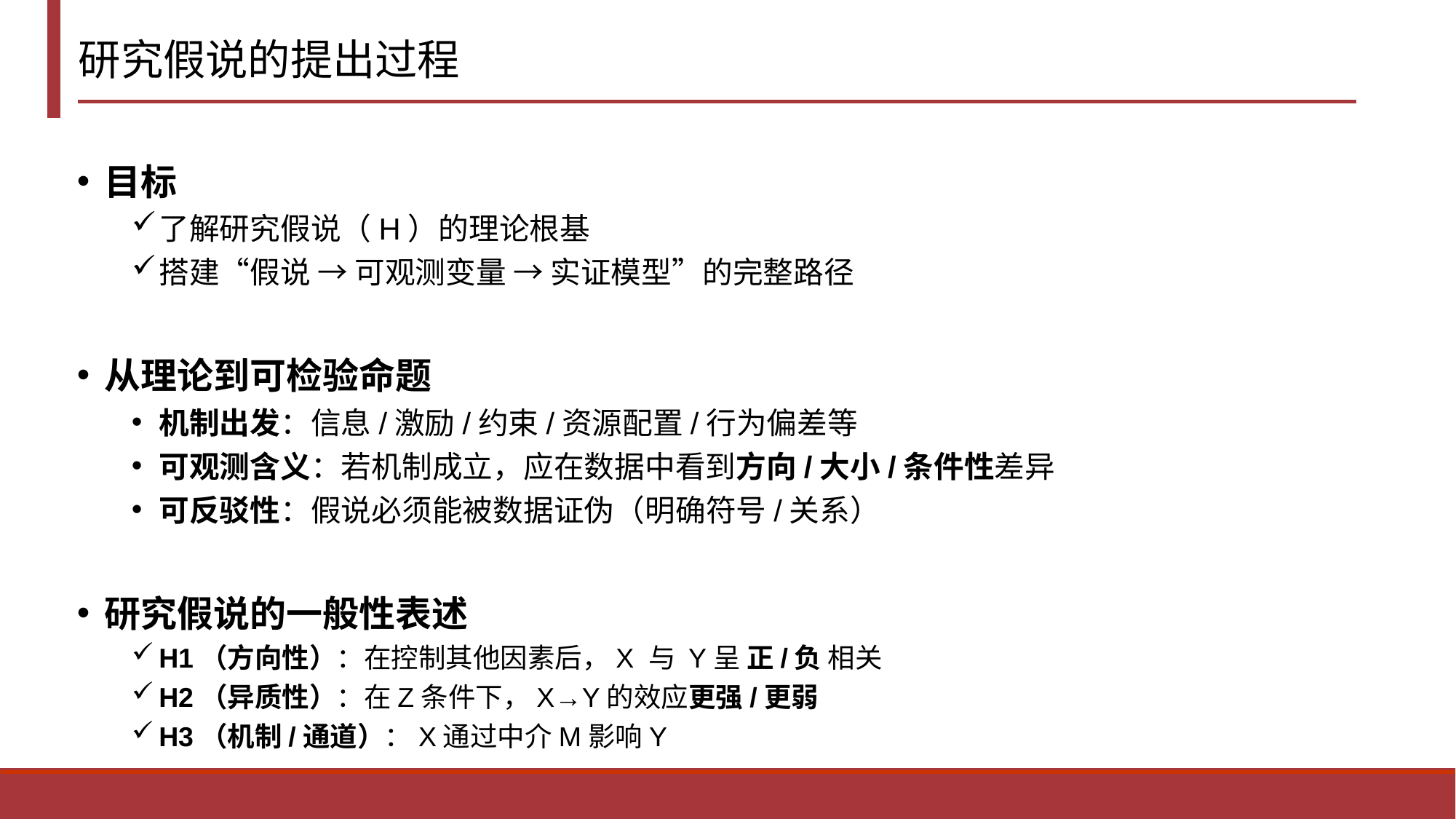

# 研究假说的提出过程
目标
了解研究假说（H）的理论根基
搭建“假说 → 可观测变量 → 实证模型”的完整路径

从理论到可检验命题
机制出发：信息/激励/约束/资源配置/行为偏差等
可观测含义：若机制成立，应在数据中看到方向/大小/条件性差异
可反驳性：假说必须能被数据证伪（明确符号/关系）

研究假说的一般性表述
H1（方向性）：在控制其他因素后，X 与 Y呈 正/负 相关
H2（异质性）：在Z条件下，X→Y的效应更强/更弱
H3（机制/通道）：X通过中介M影响Y